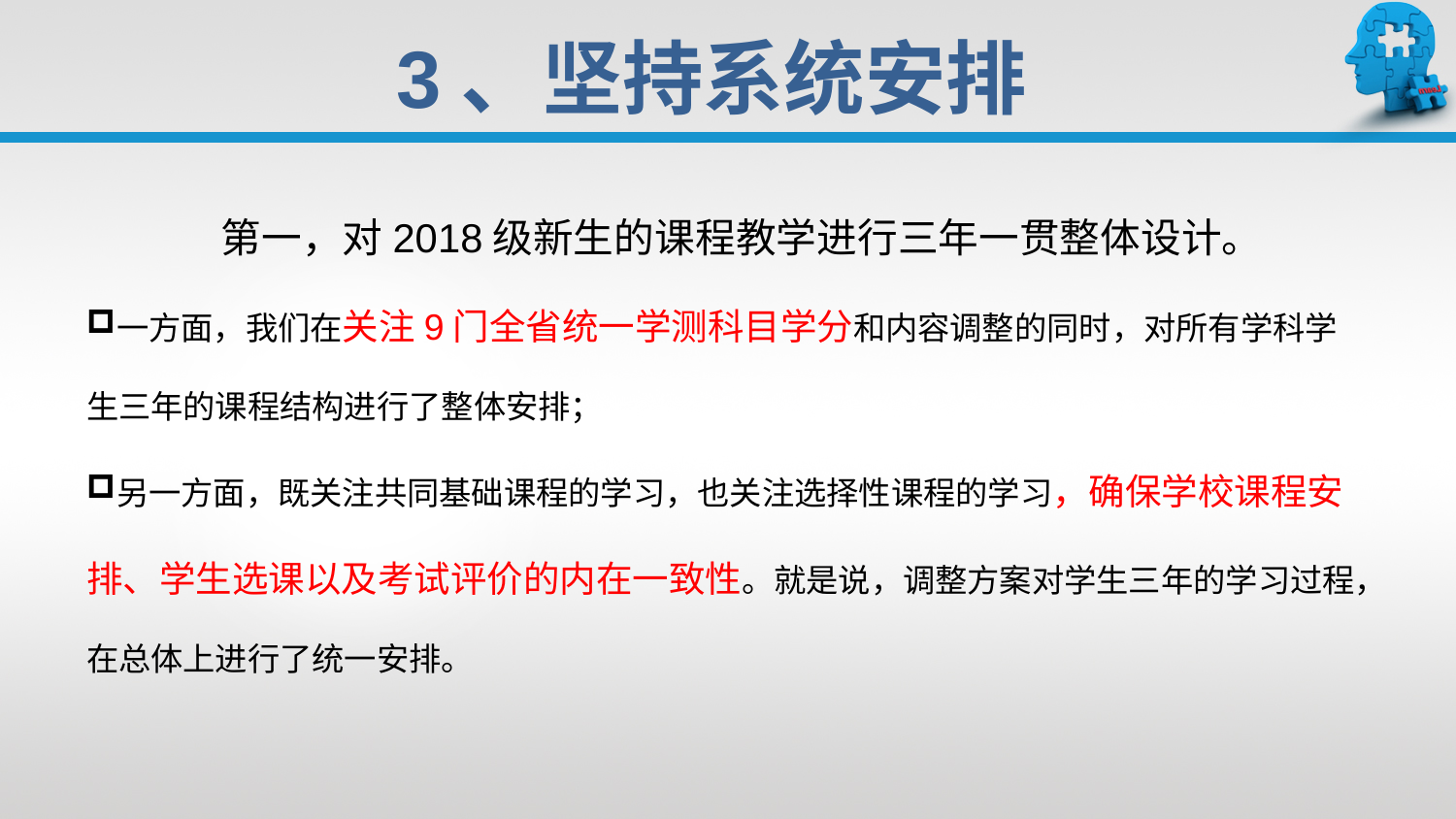

3、坚持系统安排
  第一，对2018级新生的课程教学进行三年一贯整体设计。
一方面，我们在关注9门全省统一学测科目学分和内容调整的同时，对所有学科学生三年的课程结构进行了整体安排；
另一方面，既关注共同基础课程的学习，也关注选择性课程的学习，确保学校课程安排、学生选课以及考试评价的内在一致性。就是说，调整方案对学生三年的学习过程，在总体上进行了统一安排。